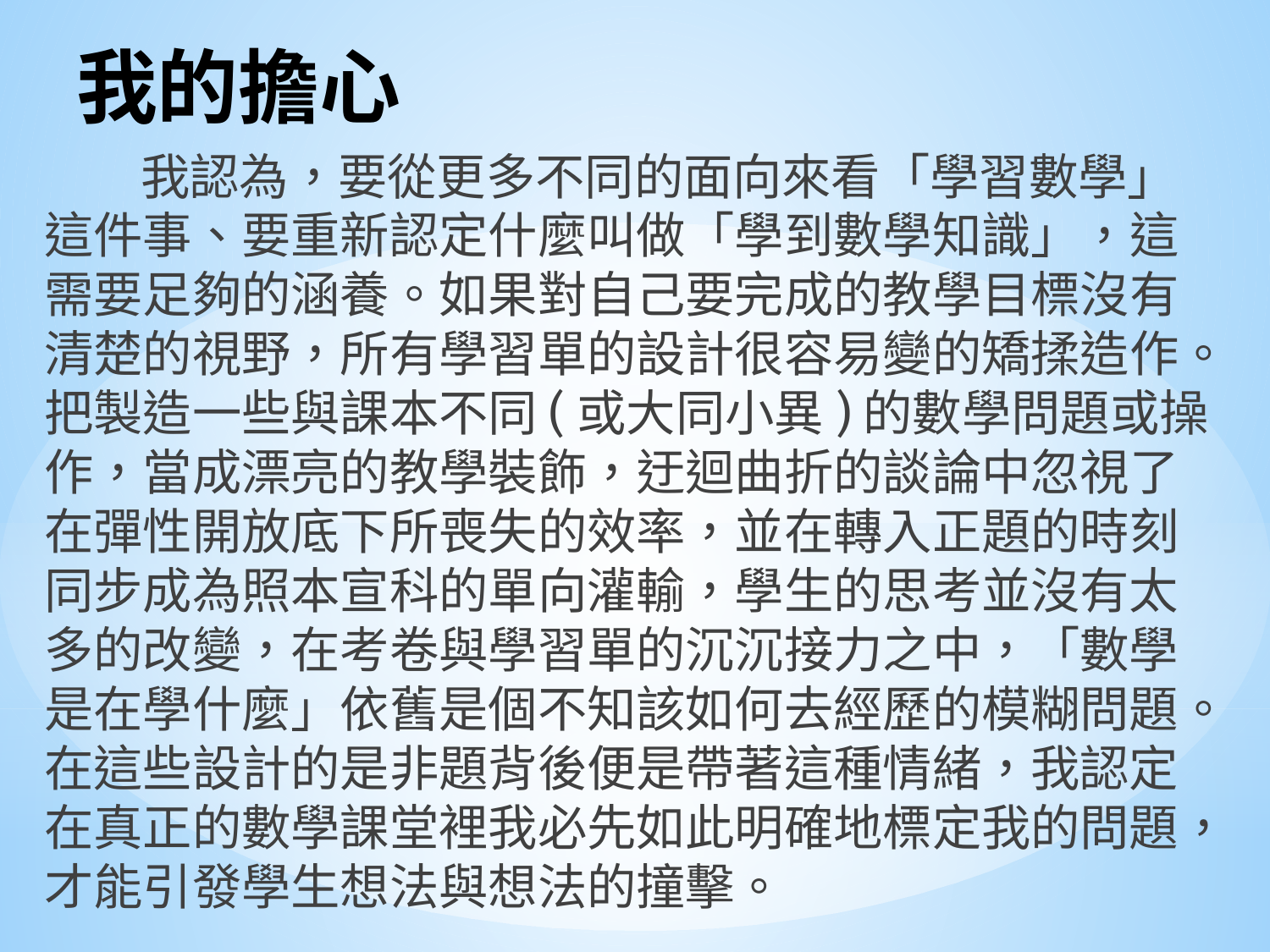

# 我的擔心
          我認為，要從更多不同的面向來看「學習數學」這件事、要重新認定什麼叫做「學到數學知識」，這需要足夠的涵養。如果對自己要完成的教學目標沒有清楚的視野，所有學習單的設計很容易變的矯揉造作。把製造一些與課本不同(或大同小異)的數學問題或操作，當成漂亮的教學裝飾，迂迴曲折的談論中忽視了在彈性開放底下所喪失的效率，並在轉入正題的時刻同步成為照本宣科的單向灌輸，學生的思考並沒有太多的改變，在考卷與學習單的沉沉接力之中，「數學是在學什麼」依舊是個不知該如何去經歷的模糊問題。在這些設計的是非題背後便是帶著這種情緒，我認定在真正的數學課堂裡我必先如此明確地標定我的問題，才能引發學生想法與想法的撞擊。